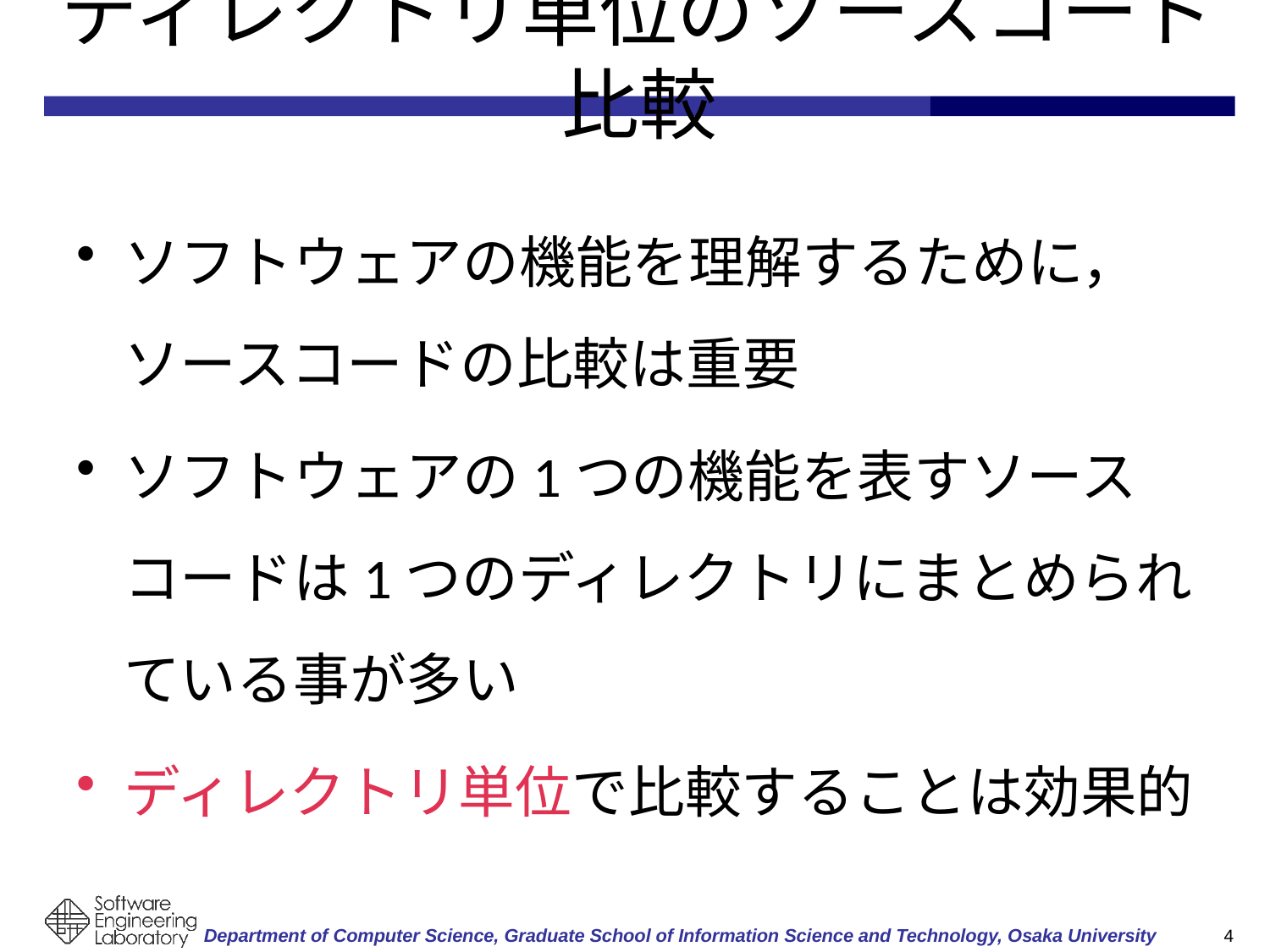

# ディレクトリ単位のソースコード比較
ソフトウェアの機能を理解するために，ソースコードの比較は重要
ソフトウェアの1つの機能を表すソースコードは1つのディレクトリにまとめられている事が多い
ディレクトリ単位で比較することは効果的

4